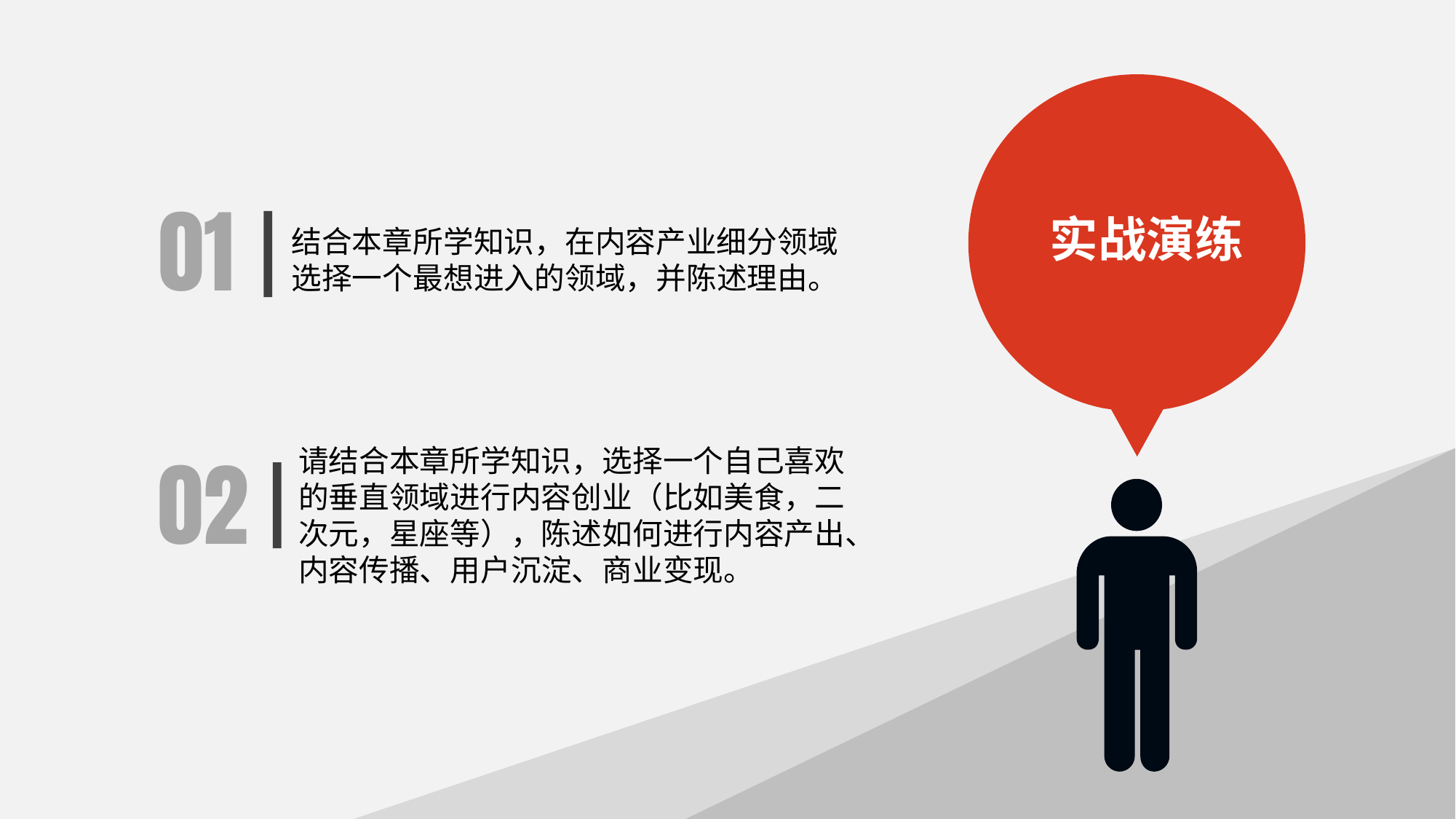

01
实战演练

结合本章所学知识，在内容产业细分领域选择一个最想进入的领域，并陈述理由。
请结合本章所学知识，选择一个自己喜欢的垂直领域进行内容创业（比如美食，二次元，星座等），陈述如何进行内容产出、内容传播、用户沉淀、商业变现。
02